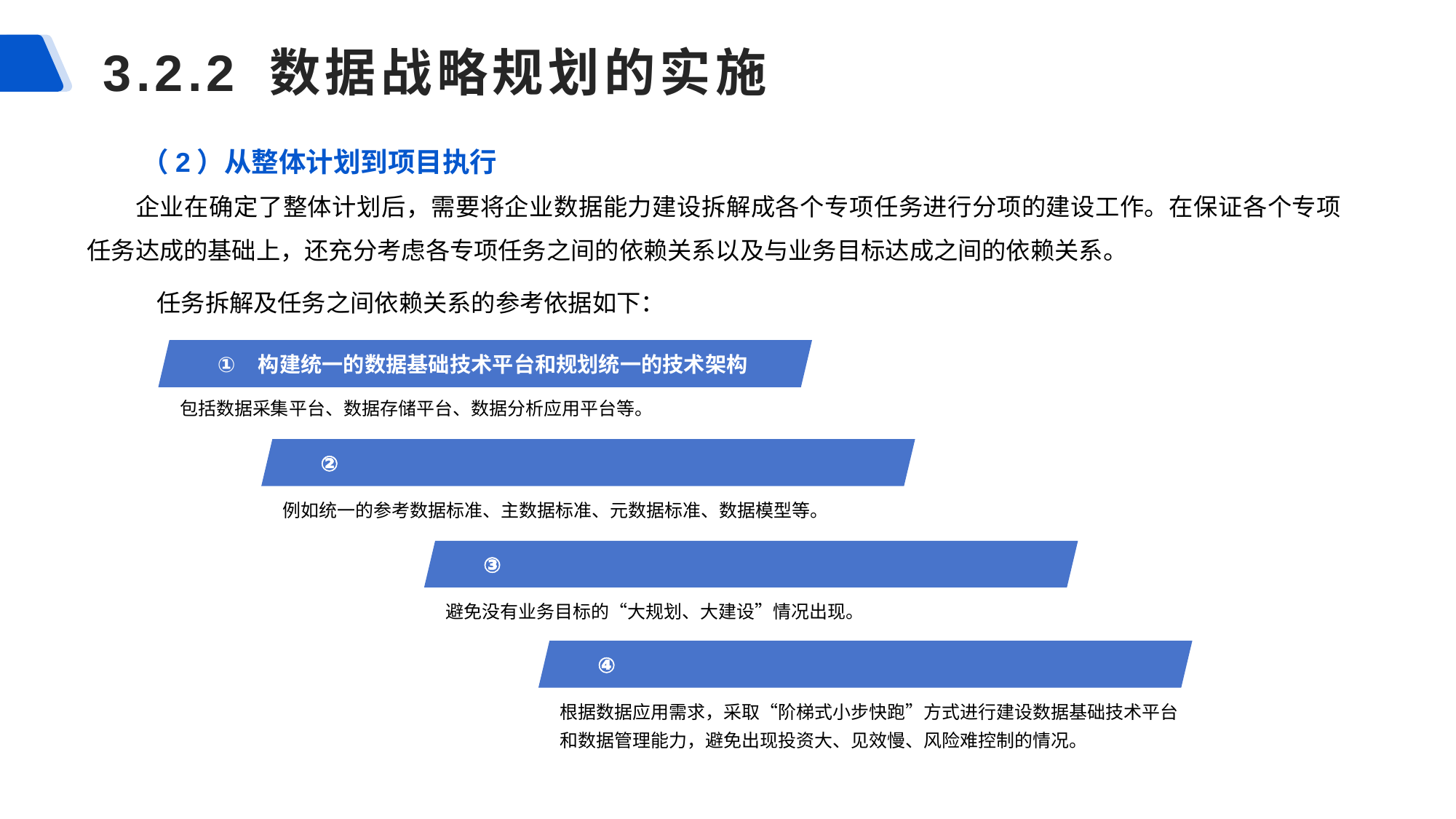

3.2.2 数据战略规划的实施
（2）从整体计划到项目执行
企业在确定了整体计划后，需要将企业数据能力建设拆解成各个专项任务进行分项的建设工作。在保证各个专项任务达成的基础上，还充分考虑各专项任务之间的依赖关系以及与业务目标达成之间的依赖关系。
任务拆解及任务之间依赖关系的参考依据如下：

构建统一的数据基础技术平台和规划统一的技术架构
包括数据采集平台、数据存储平台、数据分析应用平台等。
规划统一的数据管理能力
例如统一的参考数据标准、主数据标准、元数据标准、数据模型等。
以业务目标为导向进行数据应用和管理能力的构建
避免没有业务目标的“大规划、大建设”情况出现。
采取“阶梯式小步快跑”建设方式
根据数据应用需求，采取“阶梯式小步快跑”方式进行建设数据基础技术平台和数据管理能力，避免出现投资大、见效慢、风险难控制的情况。